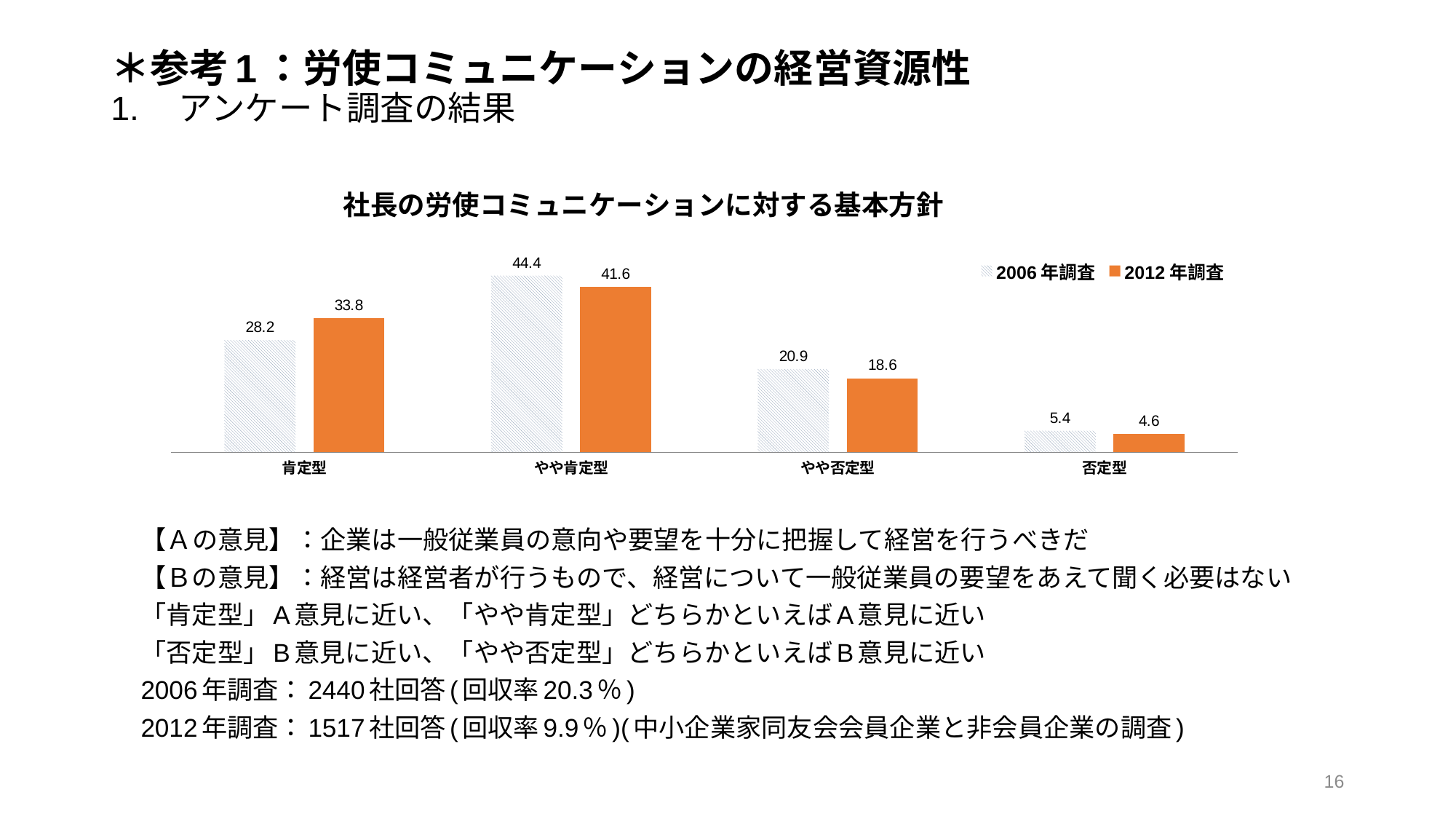

# ＊参考1：労使コミュニケーションの経営資源性 1.　アンケート調査の結果

### Chart: 社長の労使コミュニケーションに対する基本方針

| Category | 2006年調査 | 2012年調査 |
|---|---|---|
| 肯定型 | 28.2 | 33.8 |
| やや肯定型 | 44.4 | 41.6 |
| やや否定型 | 20.9 | 18.6 |
| 否定型 | 5.4 | 4.6 |

【Ａの意見】：企業は一般従業員の意向や要望を十分に把握して経営を行うべきだ
【Ｂの意見】：経営は経営者が行うもので、経営について一般従業員の要望をあえて聞く必要はない
「肯定型」A意見に近い、「やや肯定型」どちらかといえばA意見に近い
「否定型」B意見に近い、「やや否定型」どちらかといえばB意見に近い
2006年調査：2440社回答(回収率20.3％)
2012年調査：1517社回答(回収率9.9％)(中小企業家同友会会員企業と非会員企業の調査)
16